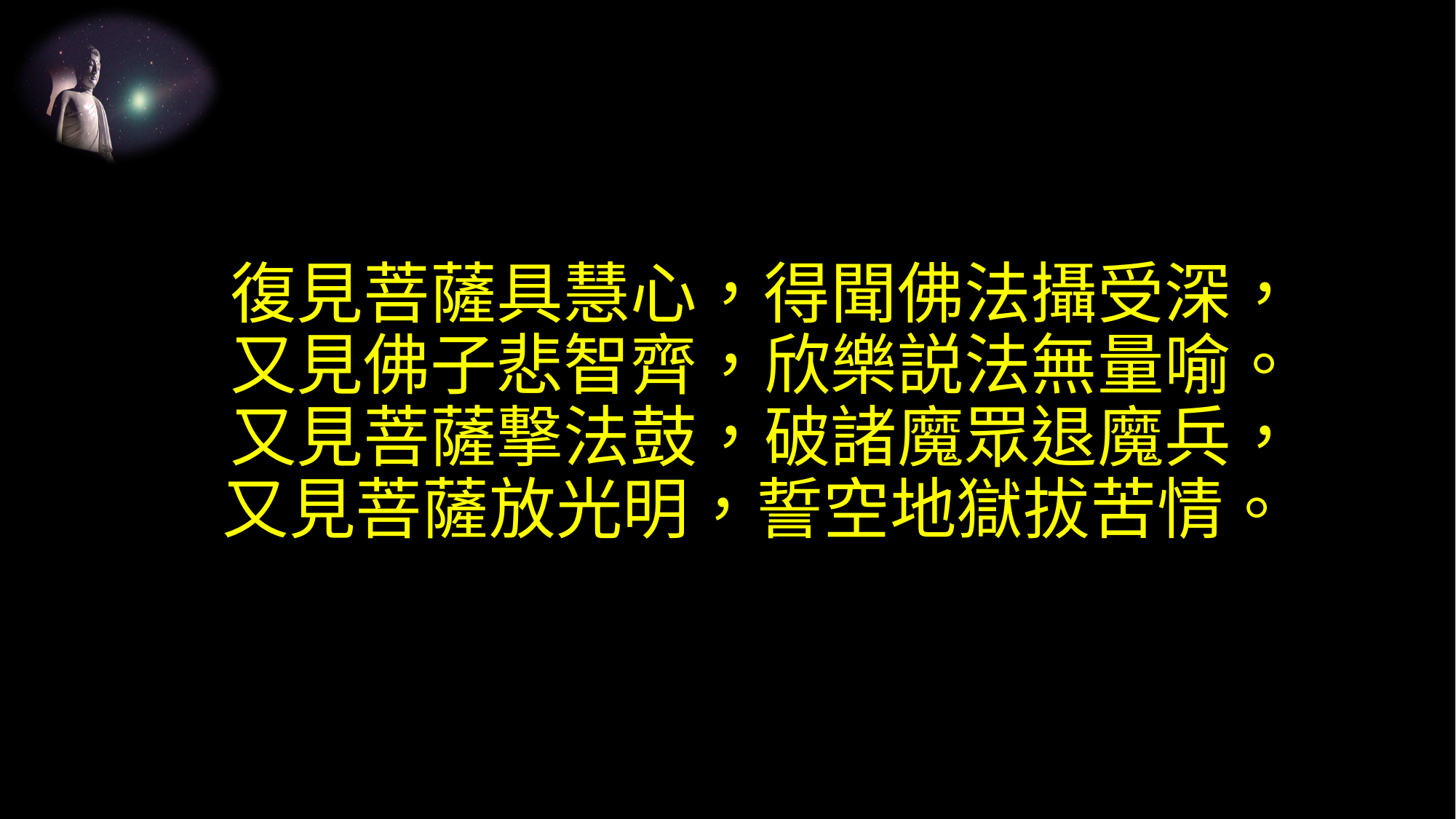

# 復見菩薩具慧心，得聞佛法攝受深， 又見佛子悲智齊，欣樂説法無量喻。 又見菩薩撃法鼓，破諸魔眾退魔兵， 又見菩薩放光明，誓空地獄拔苦情。